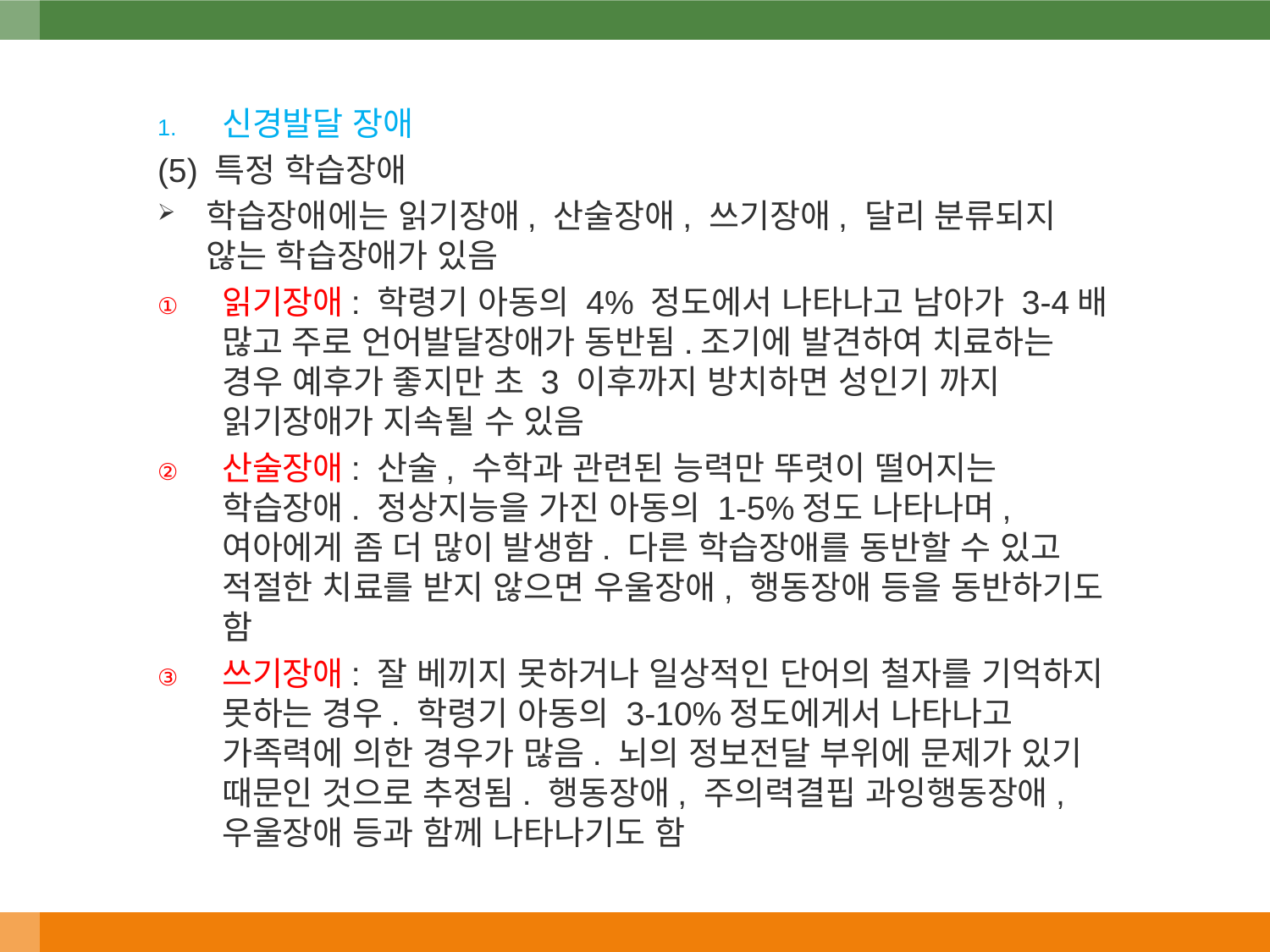

신경발달 장애
(5) 특정 학습장애
학습장애에는 읽기장애, 산술장애, 쓰기장애, 달리 분류되지 않는 학습장애가 있음
읽기장애: 학령기 아동의 4% 정도에서 나타나고 남아가 3-4배 많고 주로 언어발달장애가 동반됨.조기에 발견하여 치료하는 경우 예후가 좋지만 초 3 이후까지 방치하면 성인기 까지 읽기장애가 지속될 수 있음
산술장애: 산술, 수학과 관련된 능력만 뚜렷이 떨어지는 학습장애. 정상지능을 가진 아동의 1-5%정도 나타나며, 여아에게 좀 더 많이 발생함. 다른 학습장애를 동반할 수 있고 적절한 치료를 받지 않으면 우울장애, 행동장애 등을 동반하기도 함
쓰기장애: 잘 베끼지 못하거나 일상적인 단어의 철자를 기억하지 못하는 경우. 학령기 아동의 3-10%정도에게서 나타나고 가족력에 의한 경우가 많음. 뇌의 정보전달 부위에 문제가 있기 때문인 것으로 추정됨. 행동장애, 주의력결핍 과잉행동장애, 우울장애 등과 함께 나타나기도 함